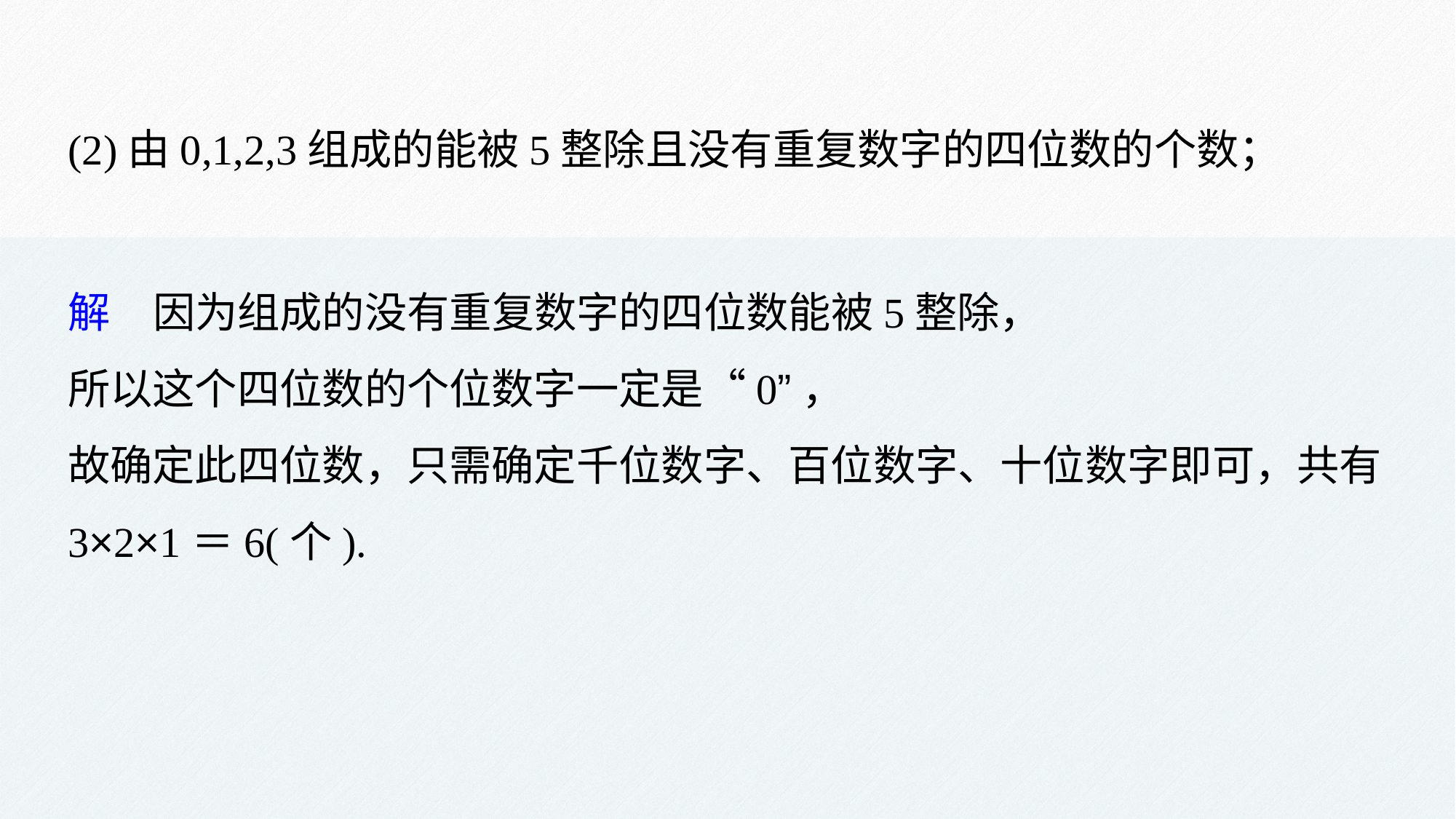

(2)由0,1,2,3组成的能被5整除且没有重复数字的四位数的个数；
解　因为组成的没有重复数字的四位数能被5整除，
所以这个四位数的个位数字一定是“0”，
故确定此四位数，只需确定千位数字、百位数字、十位数字即可，共有3×2×1＝6(个).